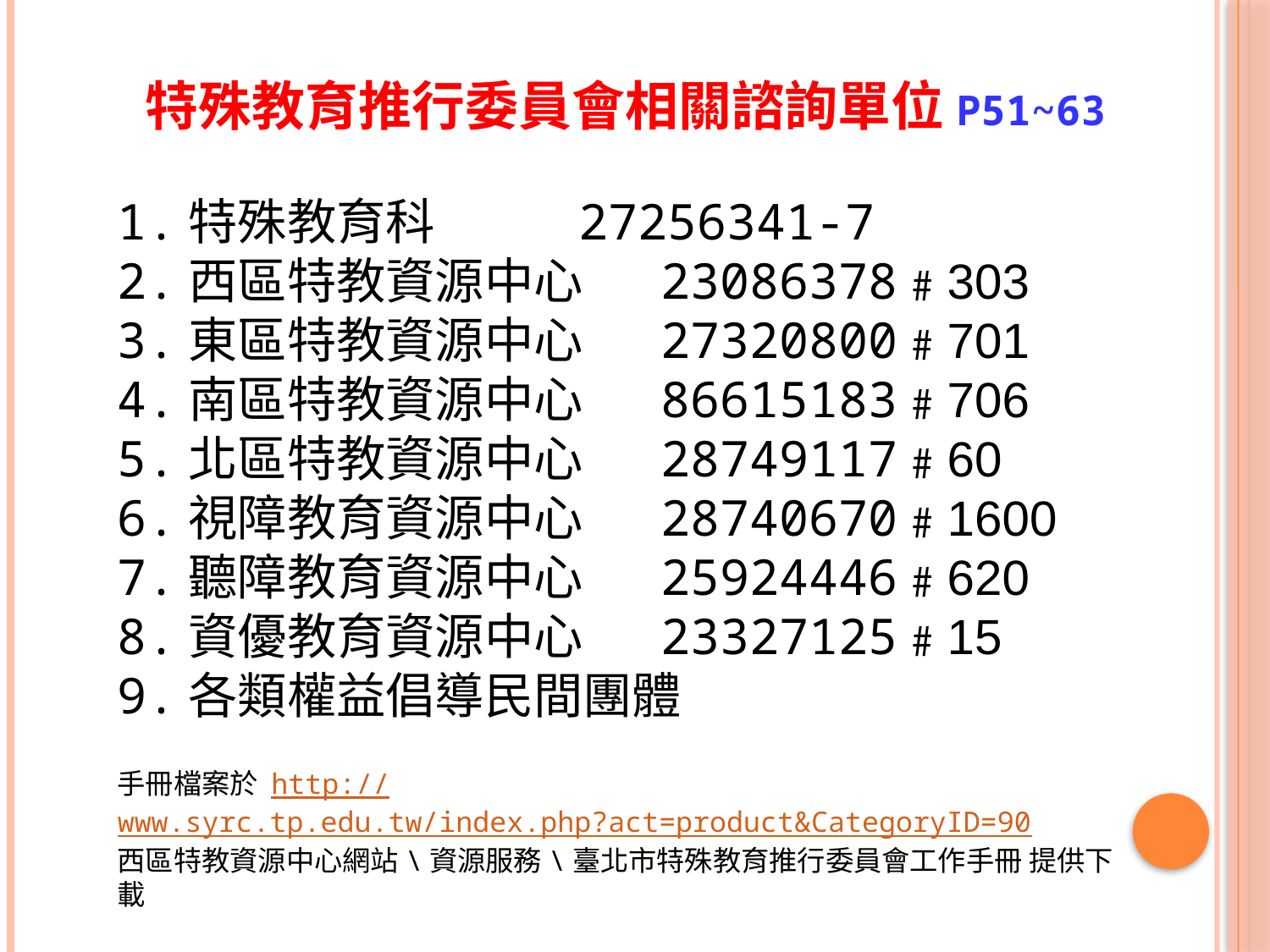

特殊教育推行委員會相關諮詢單位P51~63
1.特殊教育科            27256341-7
2.西區特教資源中心      23086378﹟303
3.東區特教資源中心      27320800﹟701
4.南區特教資源中心      86615183﹟706
5.北區特教資源中心      28749117﹟60
6.視障教育資源中心      28740670﹟1600
7.聽障教育資源中心      25924446﹟620
8.資優教育資源中心      23327125﹟15
9.各類權益倡導民間團體

手冊檔案於 http://www.syrc.tp.edu.tw/index.php?act=product&CategoryID=90
西區特教資源中心網站\資源服務\臺北市特殊教育推行委員會工作手冊 提供下載